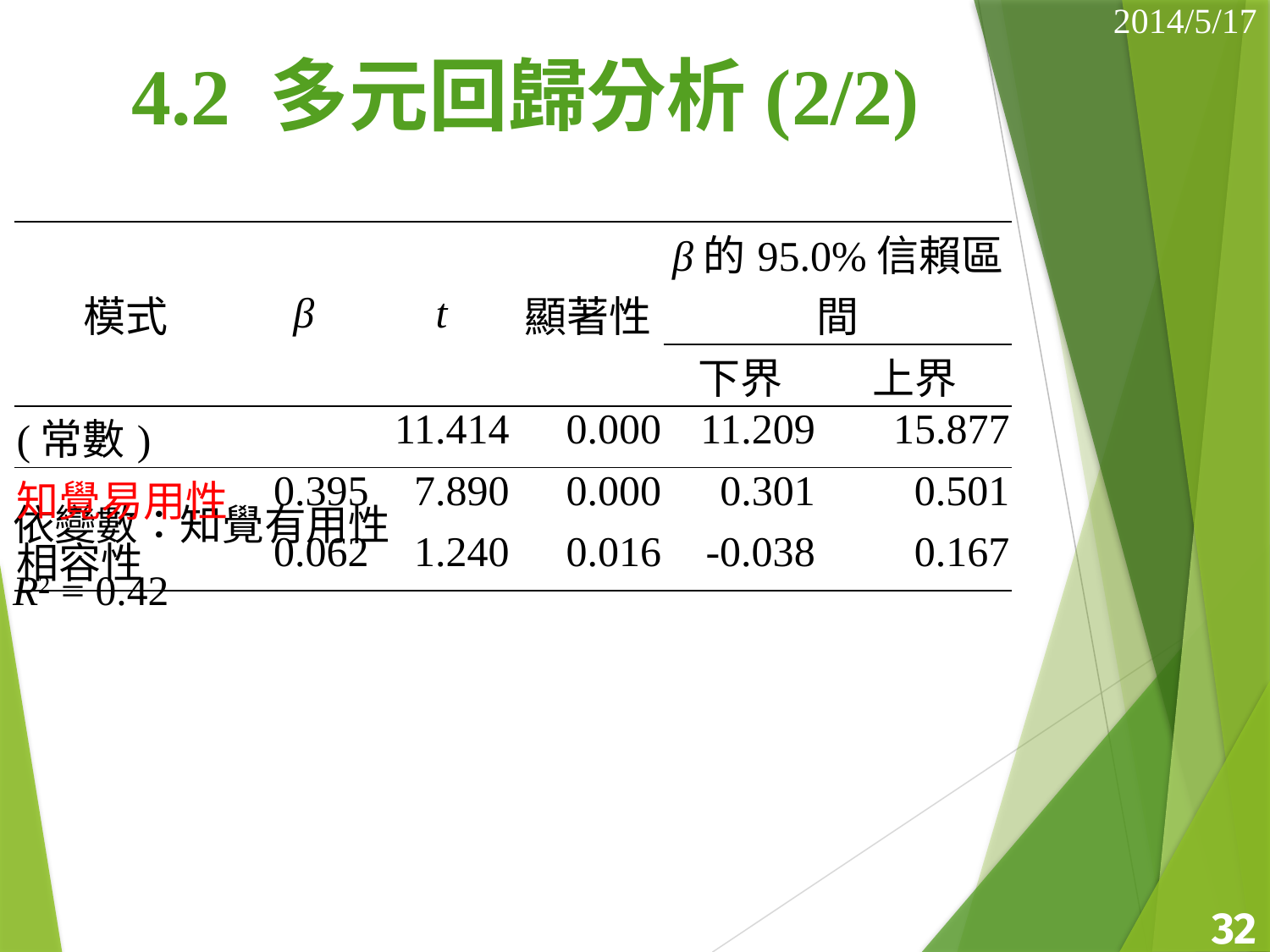

2014/5/17
# 4.2 多元回歸分析(2/2)
| 模式 | β | t | 顯著性 | β的95.0%信賴區間 |  |
| --- | --- | --- | --- | --- | --- |
|  |  |  |  | 下界 | 上界 |
| (常數) |  | 11.414 | 0.000 | 11.209 | 15.877 |
| 知覺易用性 | 0.395 | 7.890 | 0.000 | 0.301 | 0.501 |
| 相容性 | 0.062 | 1.240 | 0.016 | -0.038 | 0.167 |
依變數：知覺有用性
R2 = 0.42
32